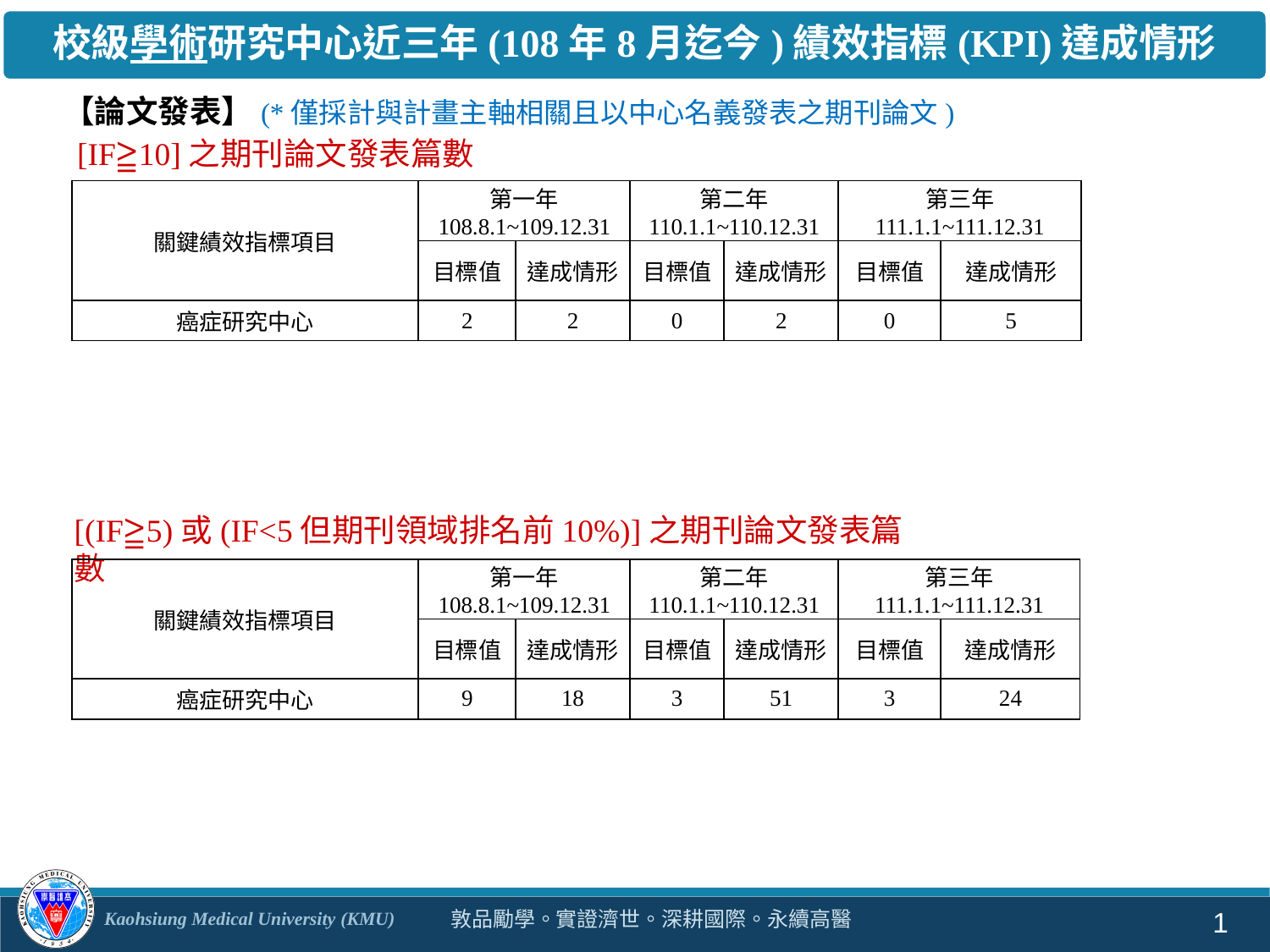

校級學術研究中心近三年(108年8月迄今)績效指標(KPI)達成情形
【論文發表】(*僅採計與計畫主軸相關且以中心名義發表之期刊論文)
[IF≧10]之期刊論文發表篇數
| 關鍵績效指標項目 | 第一年 108.8.1~109.12.31 |  | 第二年 110.1.1~110.12.31 |  | 第三年 111.1.1~111.12.31 |  |
| --- | --- | --- | --- | --- | --- | --- |
|  | 目標值 | 達成情形 | 目標值 | 達成情形 | 目標值 | 達成情形 |
| 癌症研究中心 | 2 | 2 | 0 | 2 | 0 | 5 |
[(IF≧5)或(IF<5但期刊領域排名前10%)]之期刊論文發表篇數
| 關鍵績效指標項目 | 第一年 108.8.1~109.12.31 |  | 第二年 110.1.1~110.12.31 |  | 第三年 111.1.1~111.12.31 |  |
| --- | --- | --- | --- | --- | --- | --- |
|  | 目標值 | 達成情形 | 目標值 | 達成情形 | 目標值 | 達成情形 |
| 癌症研究中心 | 9 | 18 | 3 | 51 | 3 | 24 |
1